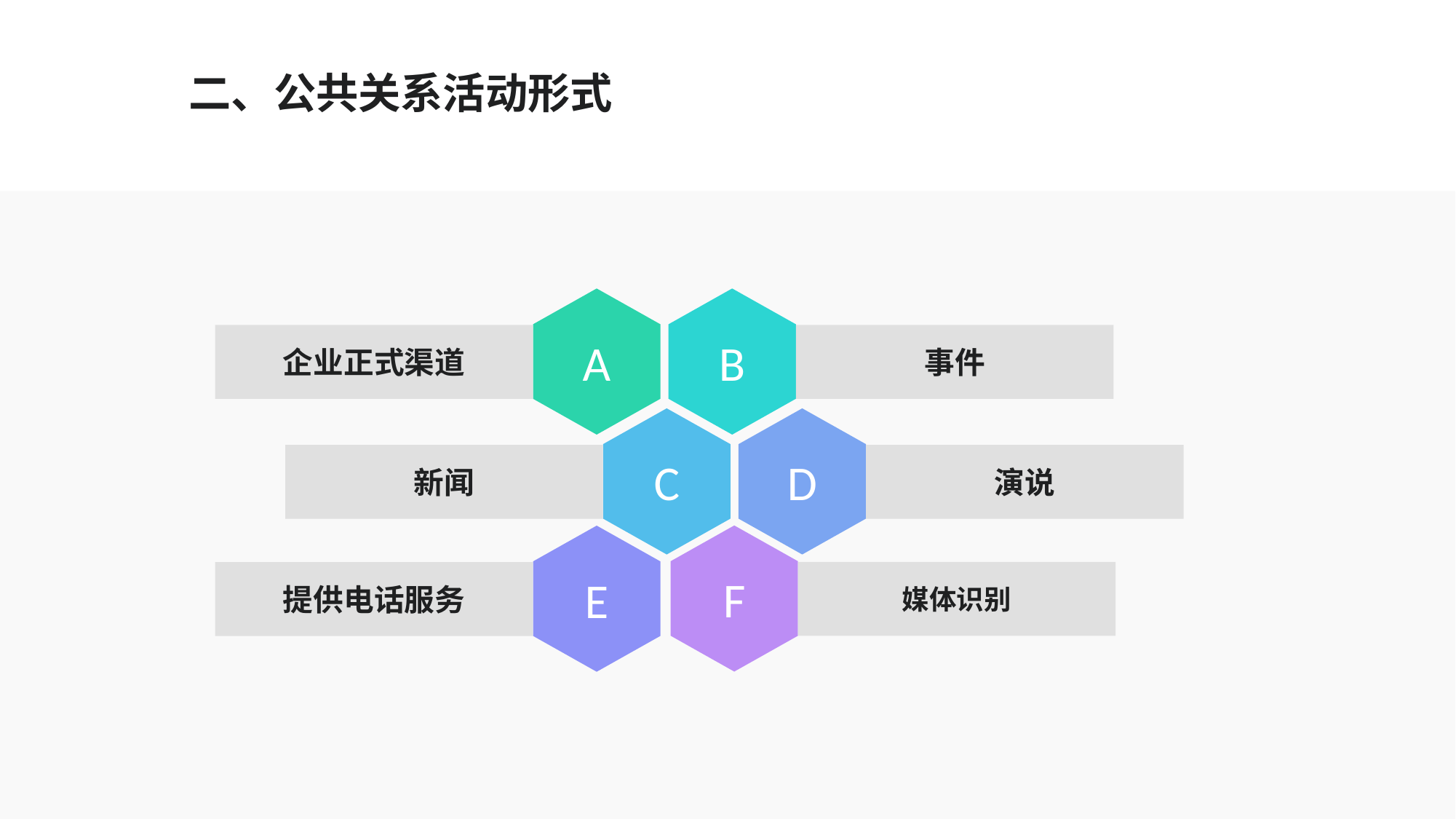

二、公共关系活动形式

企业正式渠道
事件
A
B

新闻
演说
C
D

媒体识别
提供电话服务
F
E